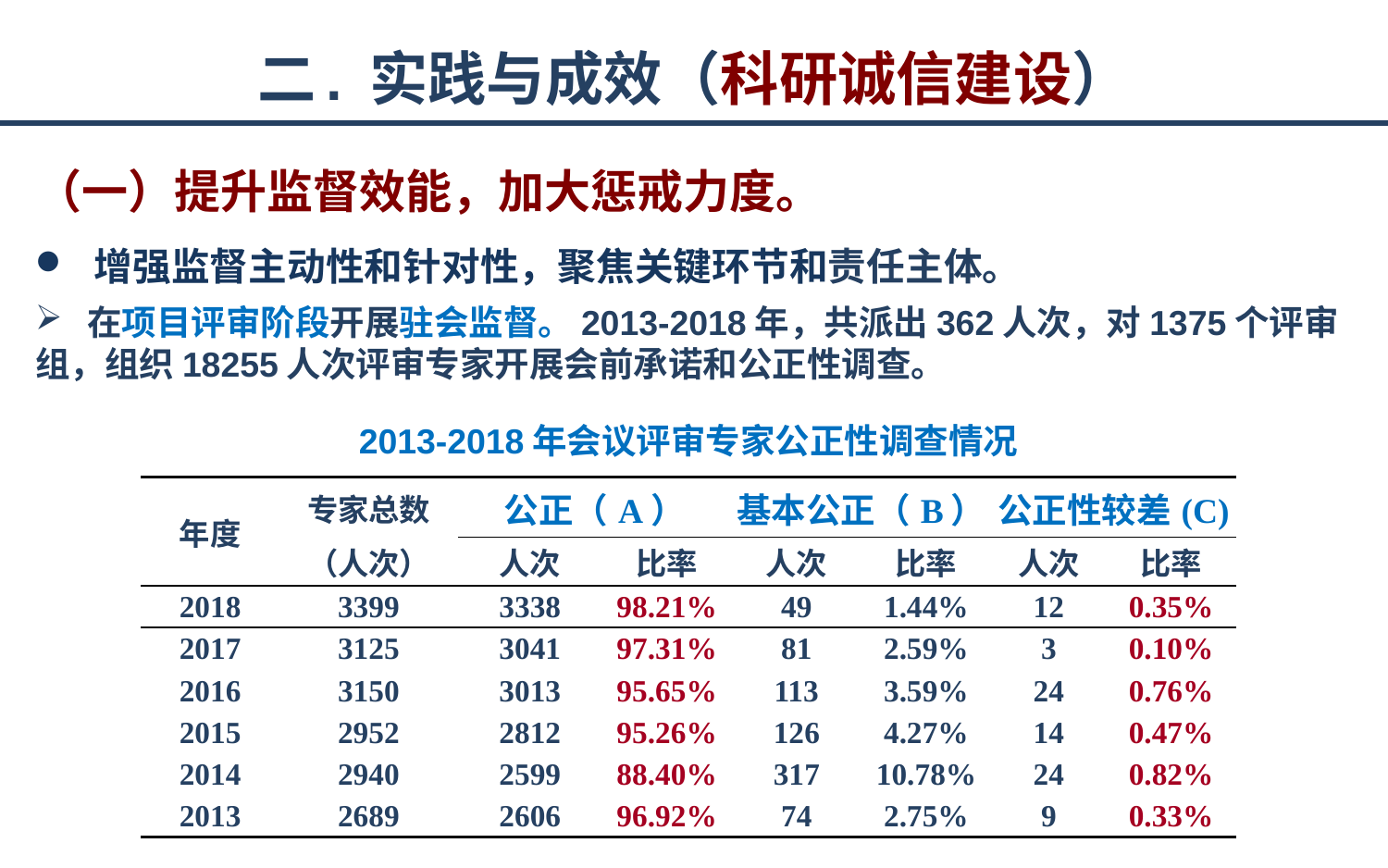

# 二. 实践与成效（科研诚信建设）
（一）提升监督效能，加大惩戒力度。
  增强监督主动性和针对性，聚焦关键环节和责任主体。
  在项目评审阶段开展驻会监督。2013-2018年，共派出362人次，对1375个评审组，组织18255人次评审专家开展会前承诺和公正性调查。
2013-2018年会议评审专家公正性调查情况
| 年度 | 专家总数 | 公正（A） |  | 基本公正（B） |  | 公正性较差(C) |  |
| --- | --- | --- | --- | --- | --- | --- | --- |
|  | （人次） | 人次 | 比率 | 人次 | 比率 | 人次 | 比率 |
| 2018 | 3399 | 3338 | 98.21% | 49 | 1.44% | 12 | 0.35% |
| 2017 | 3125 | 3041 | 97.31% | 81 | 2.59% | 3 | 0.10% |
| 2016 | 3150 | 3013 | 95.65% | 113 | 3.59% | 24 | 0.76% |
| 2015 | 2952 | 2812 | 95.26% | 126 | 4.27% | 14 | 0.47% |
| 2014 | 2940 | 2599 | 88.40% | 317 | 10.78% | 24 | 0.82% |
| 2013 | 2689 | 2606 | 96.92% | 74 | 2.75% | 9 | 0.33% |